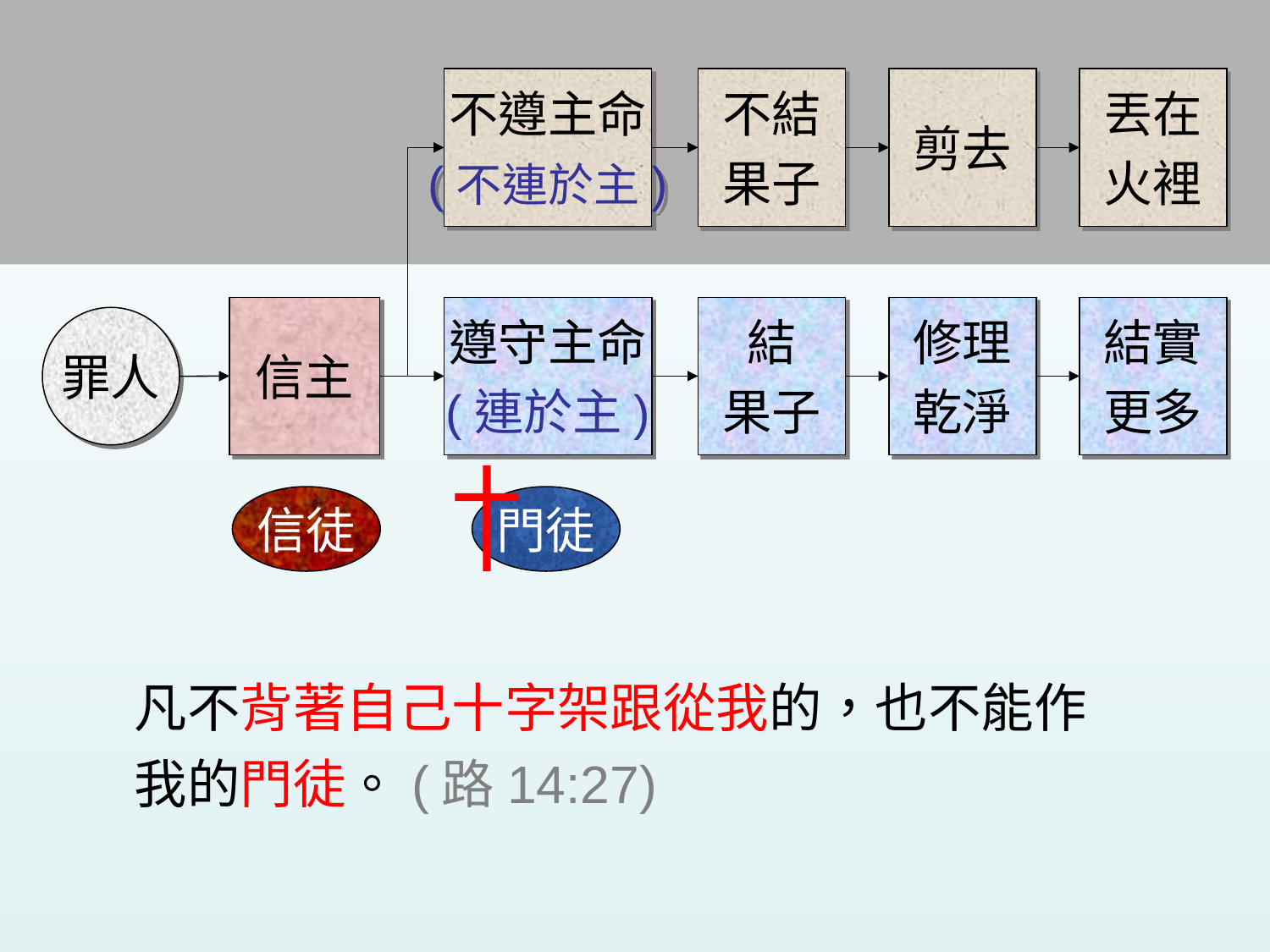

不遵主命
(不連於主)
不結
果子
剪去
丟在
火裡
信主
遵守主命
(連於主)
結
果子
修理
乾淨
結實
更多
罪人

信徒
門徒

凡不背著自己十字架跟從我的，也不能作我的門徒。(路14:27)